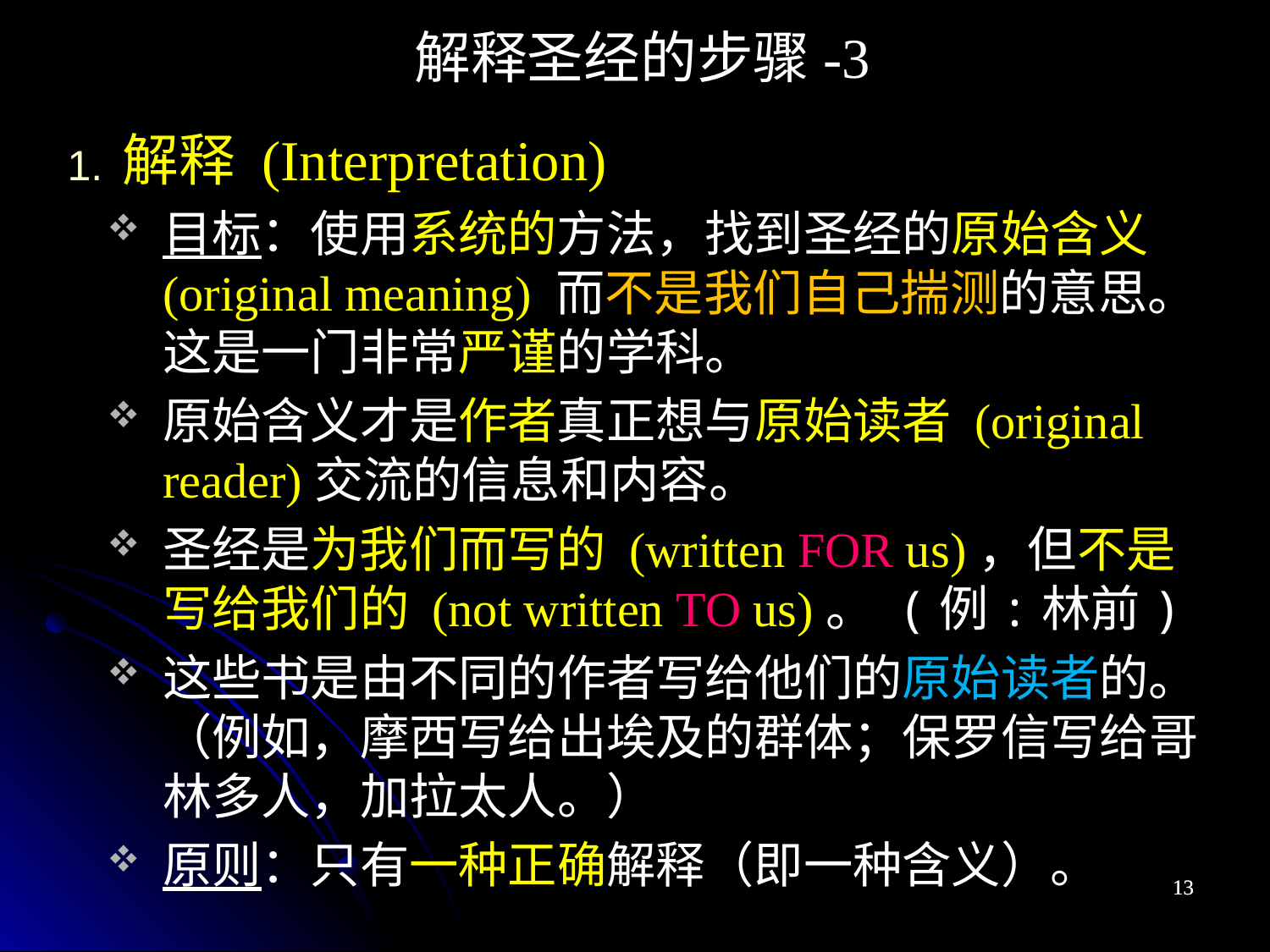

解释圣经的步骤-3
解释 (Interpretation)
目标：使用系统的方法，找到圣经的原始含义(original meaning) 而不是我们自己揣测的意思。这是一门非常严谨的学科。
原始含义才是作者真正想与原始读者 (original reader)交流的信息和内容。
圣经是为我们而写的 (written FOR us)，但不是写给我们的 (not written TO us)。 (例:林前)
这些书是由不同的作者写给他们的原始读者的。 （例如，摩西写给出埃及的群体；保罗信写给哥林多人，加拉太人。）
原则：只有一种正确解释（即一种含义）。
13
13